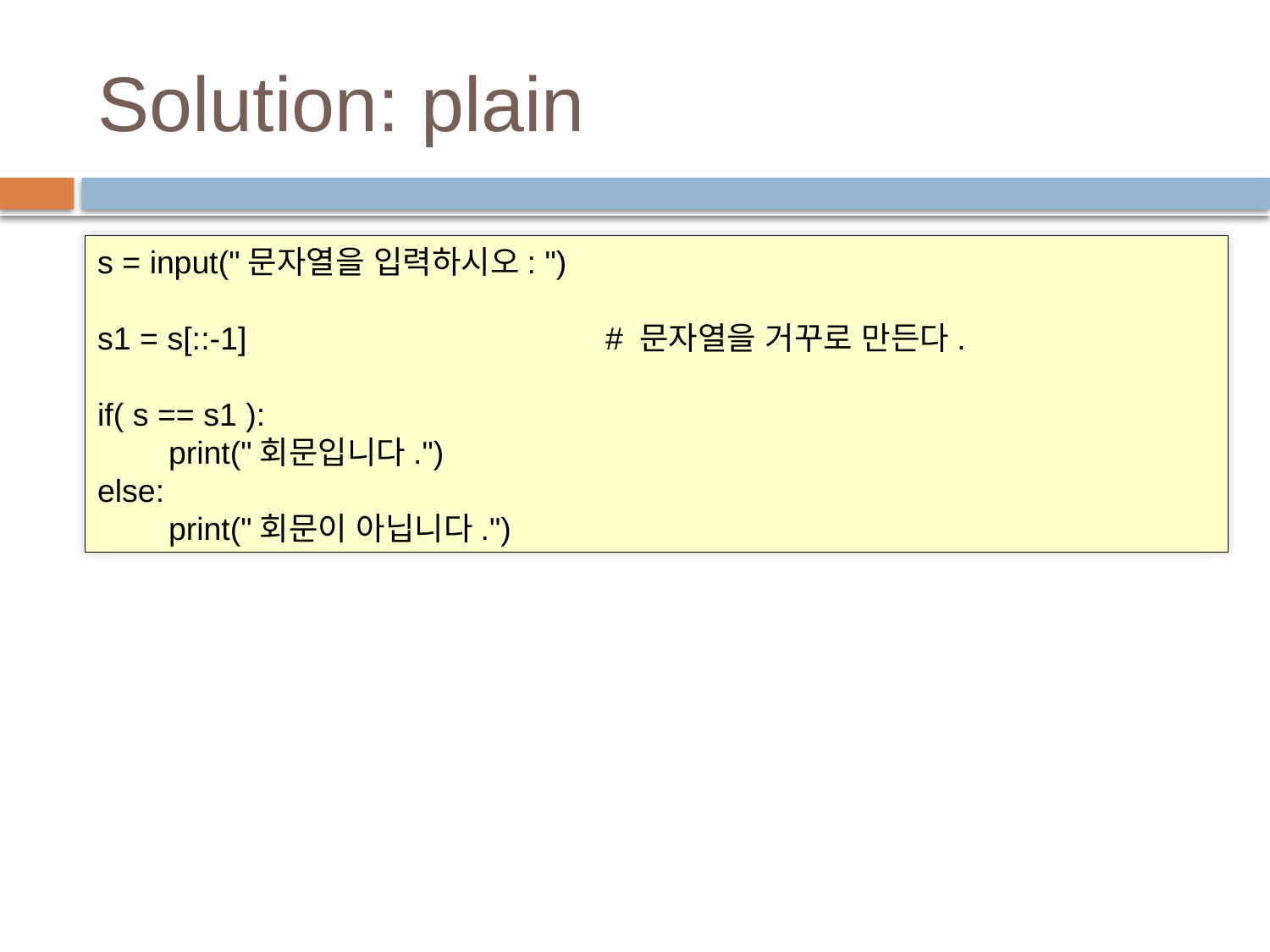

# Solution: plain
s = input("문자열을 입력하시오: ")

s1 = s[::-1]			# 문자열을 거꾸로 만든다.

if( s == s1 ):
        print("회문입니다.")
else:
        print("회문이 아닙니다.")